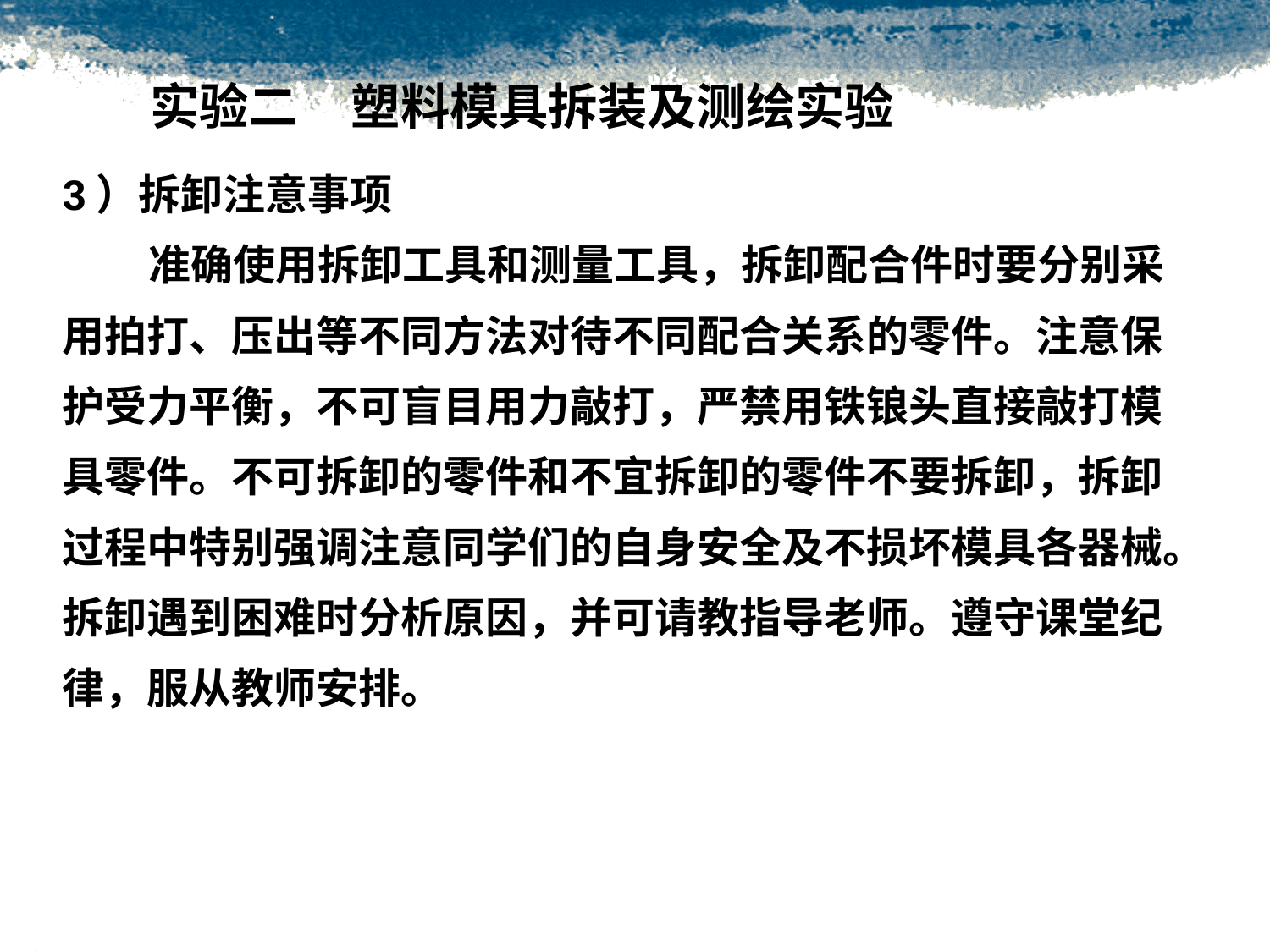

#
实验二	塑料模具拆装及测绘实验
3）拆卸注意事项
        准确使用拆卸工具和测量工具，拆卸配合件时要分别采用拍打、压出等不同方法对待不同配合关系的零件。注意保护受力平衡，不可盲目用力敲打，严禁用铁锒头直接敲打模具零件。不可拆卸的零件和不宜拆卸的零件不要拆卸，拆卸过程中特别强调注意同学们的自身安全及不损坏模具各器械。拆卸遇到困难时分析原因，并可请教指导老师。遵守课堂纪律，服从教师安排。